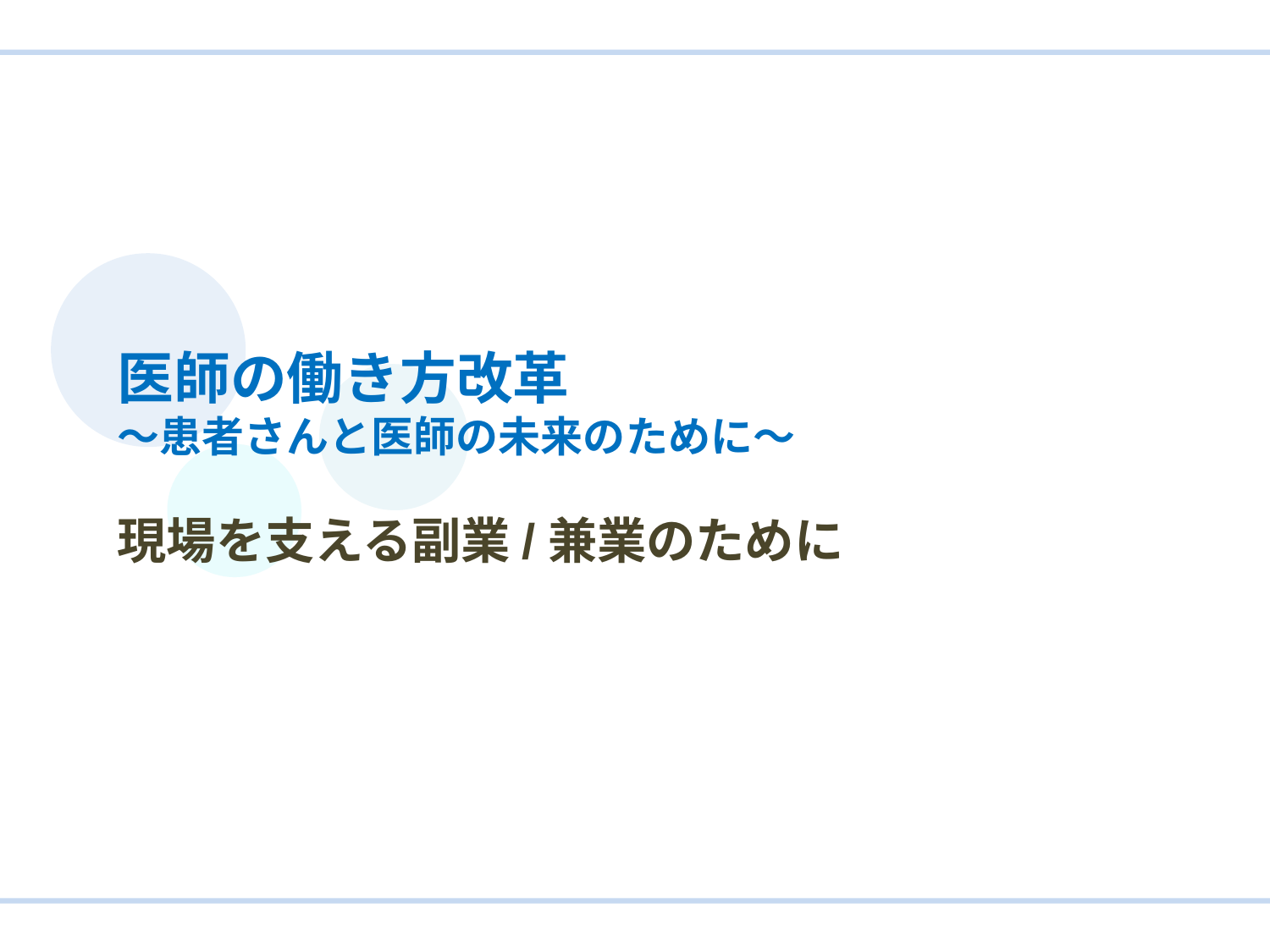

医師の働き方改革
～患者さんと医師の未来のために～

現場を支える副業/兼業のために